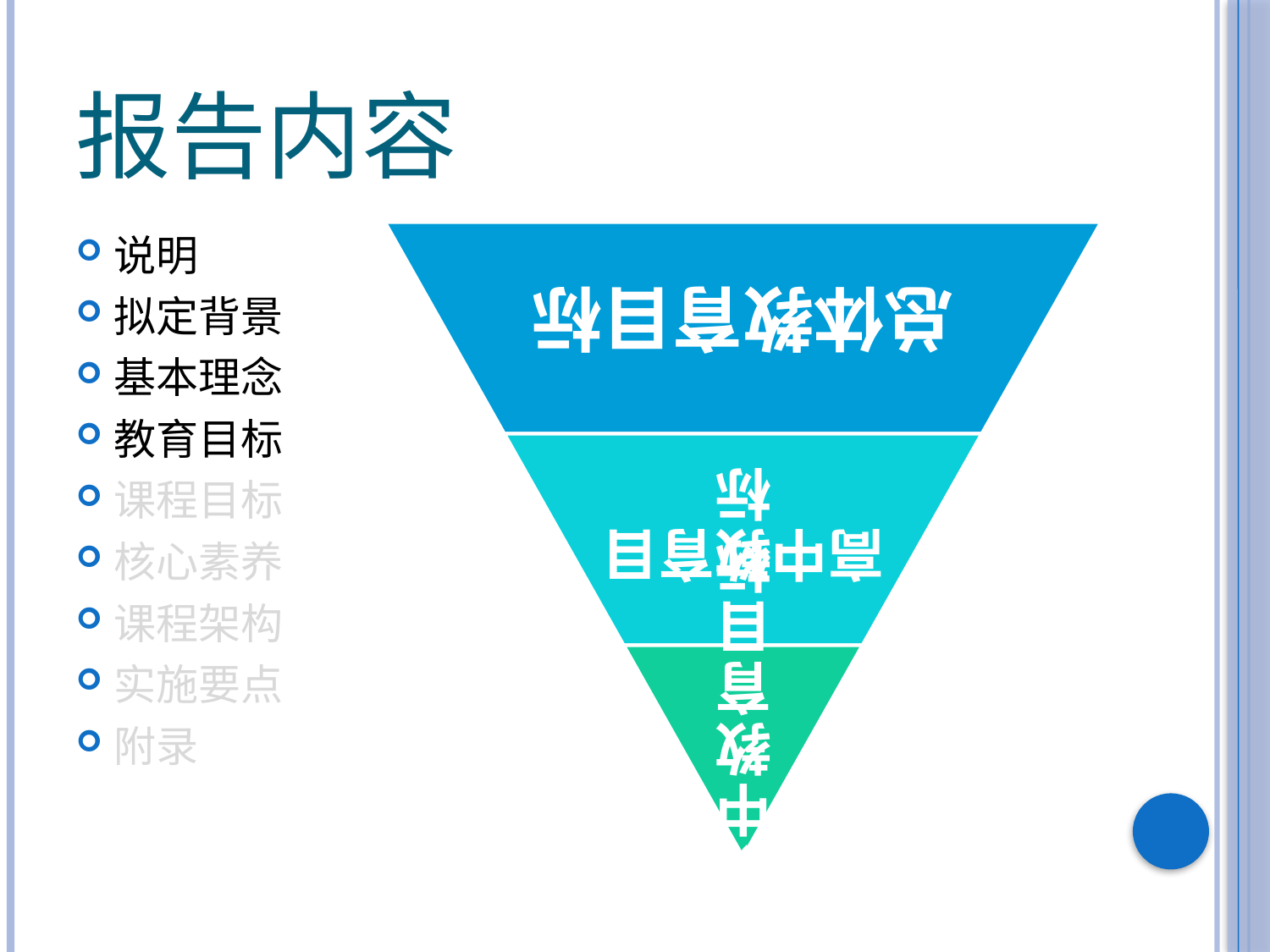

# 报告内容
说明
拟定背景
基本理念
教育目标
课程目标
核心素养
课程架构
实施要点
附录
总体教育目标
高中教育目标
初中教育目标